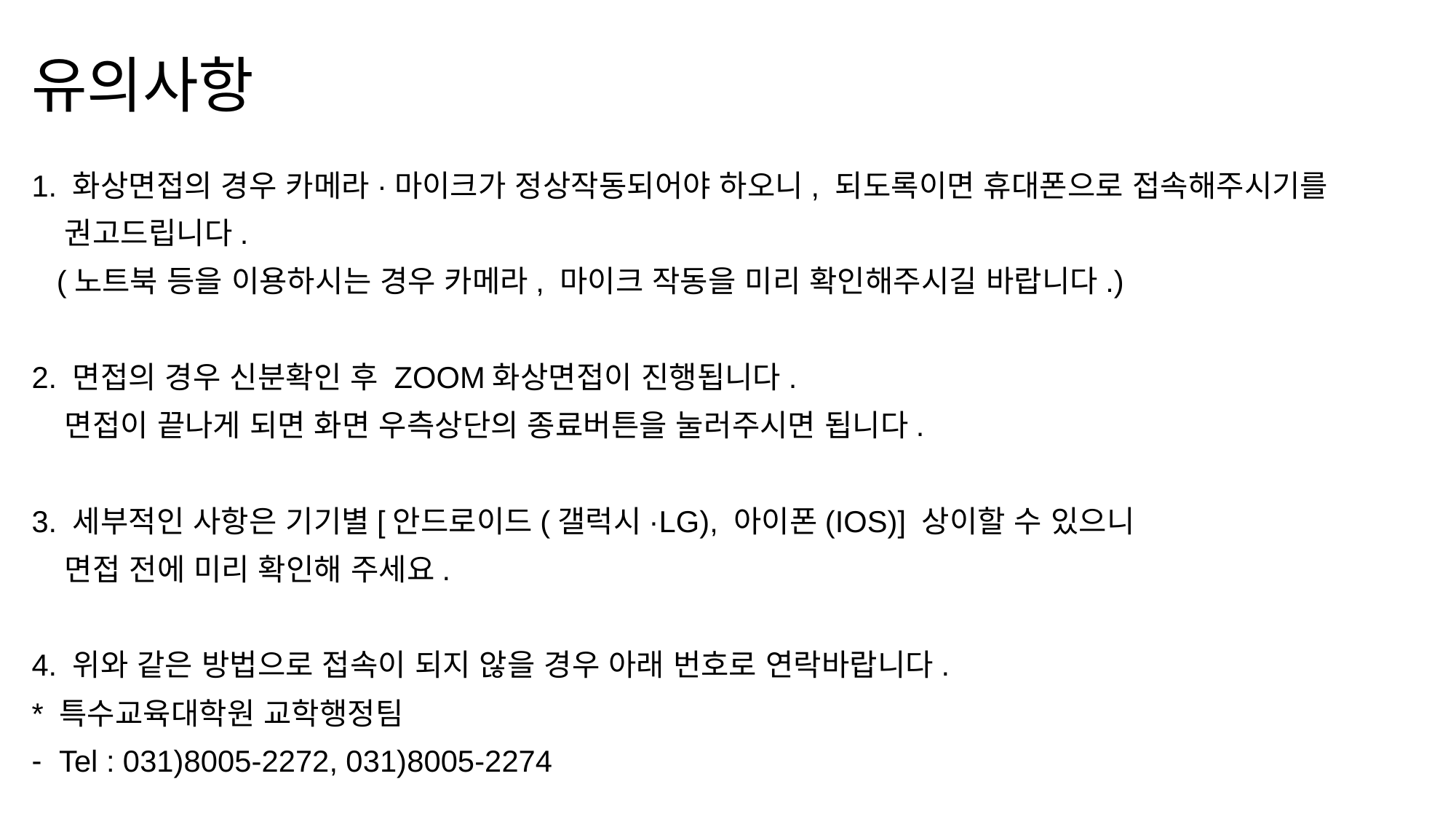

# 유의사항
1. 화상면접의 경우 카메라·마이크가 정상작동되어야 하오니, 되도록이면 휴대폰으로 접속해주시기를
   권고드립니다.
   (노트북 등을 이용하시는 경우 카메라, 마이크 작동을 미리 확인해주시길 바랍니다.)

2. 면접의 경우 신분확인 후 ZOOM화상면접이 진행됩니다.
   면접이 끝나게 되면 화면 우측상단의 종료버튼을 눌러주시면 됩니다.

3. 세부적인 사항은 기기별[안드로이드(갤럭시·LG), 아이폰(IOS)] 상이할 수 있으니
   면접 전에 미리 확인해 주세요.

4. 위와 같은 방법으로 접속이 되지 않을 경우 아래 번호로 연락바랍니다.
* 특수교육대학원 교학행정팀
Tel : 031)8005-2272, 031)8005-2274